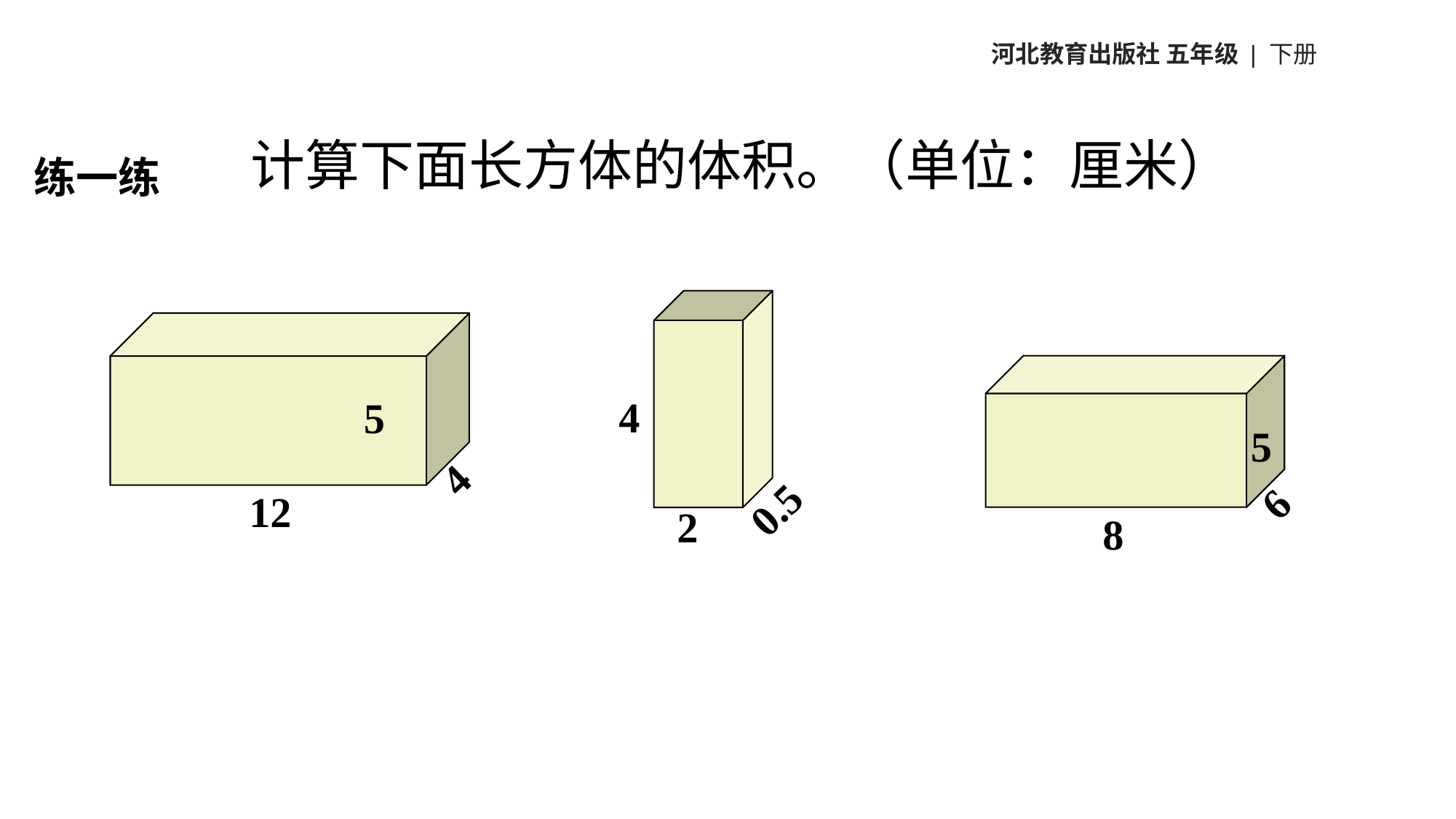

河北教育出版社 五年级 | 下册
计算下面长方体的体积。（单位：厘米）
练一练

5
4
12

5
6
8
4
0.5
2